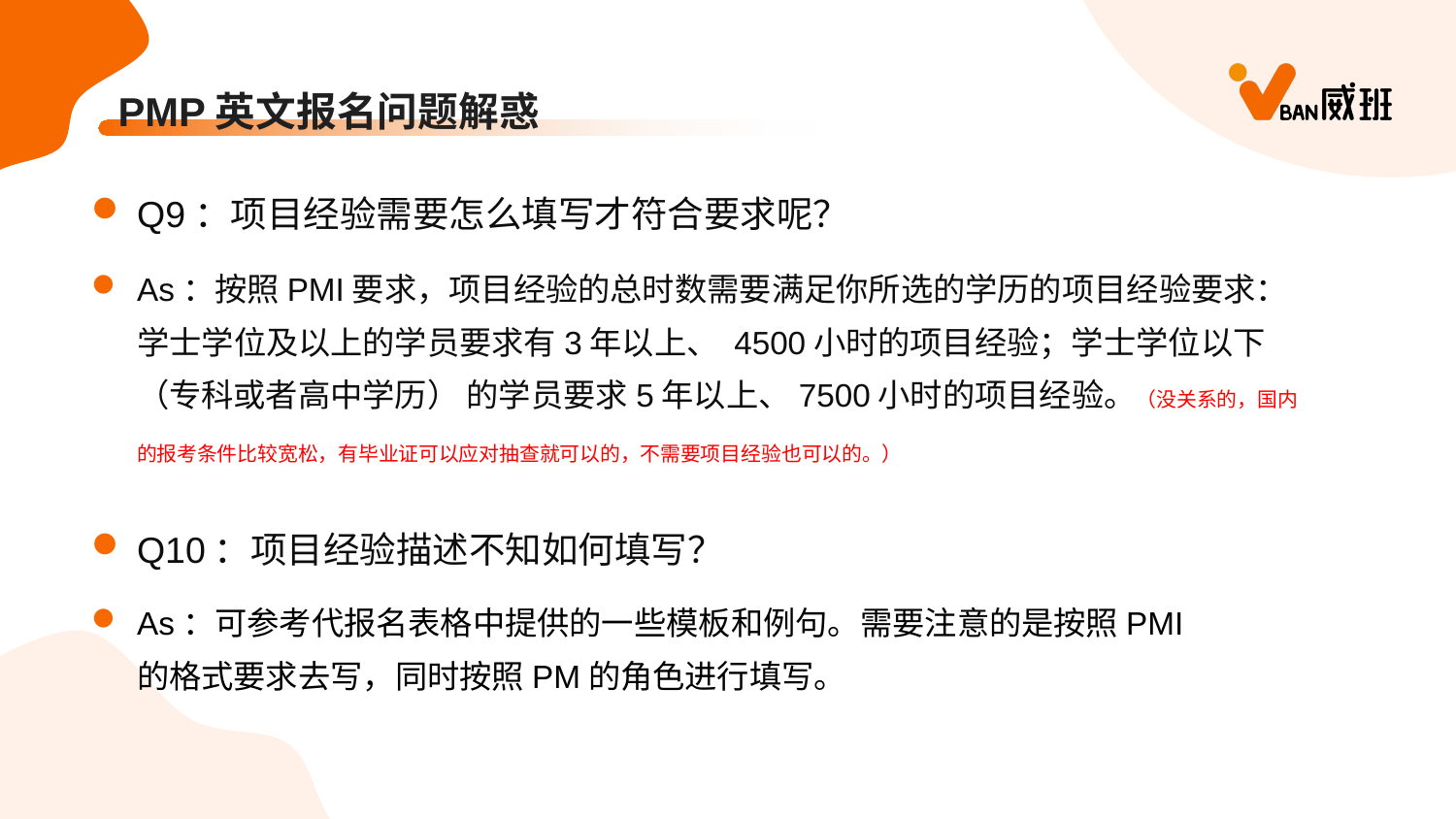

PMP英文报名问题解惑
Q9：项目经验需要怎么填写才符合要求呢？
As：按照PMI要求，项目经验的总时数需要满足你所选的学历的项目经验要求：学士学位及以上的学员要求有3年以上、 4500小时的项目经验；学士学位以下（专科或者高中学历） 的学员要求5年以上、7500小时的项目经验。（没关系的，国内的报考条件比较宽松，有毕业证可以应对抽查就可以的，不需要项目经验也可以的。）

Q10：项目经验描述不知如何填写？
As：可参考代报名表格中提供的一些模板和例句。需要注意的是按照PMI的格式要求去写，同时按照PM的角色进行填写。